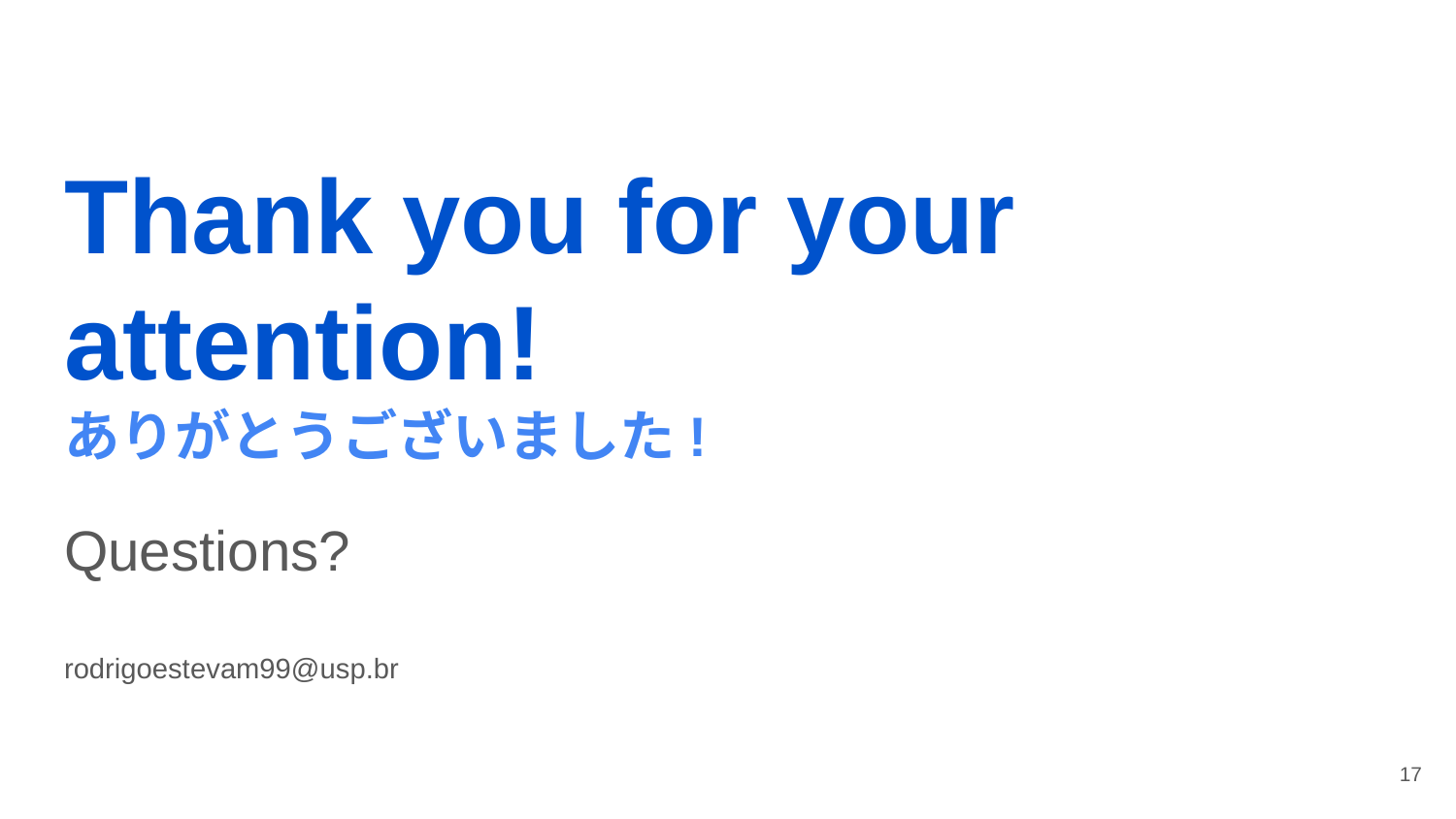

# Thank you for your attention!
ありがとうございました!
Questions?

rodrigoestevam99@usp.br
17